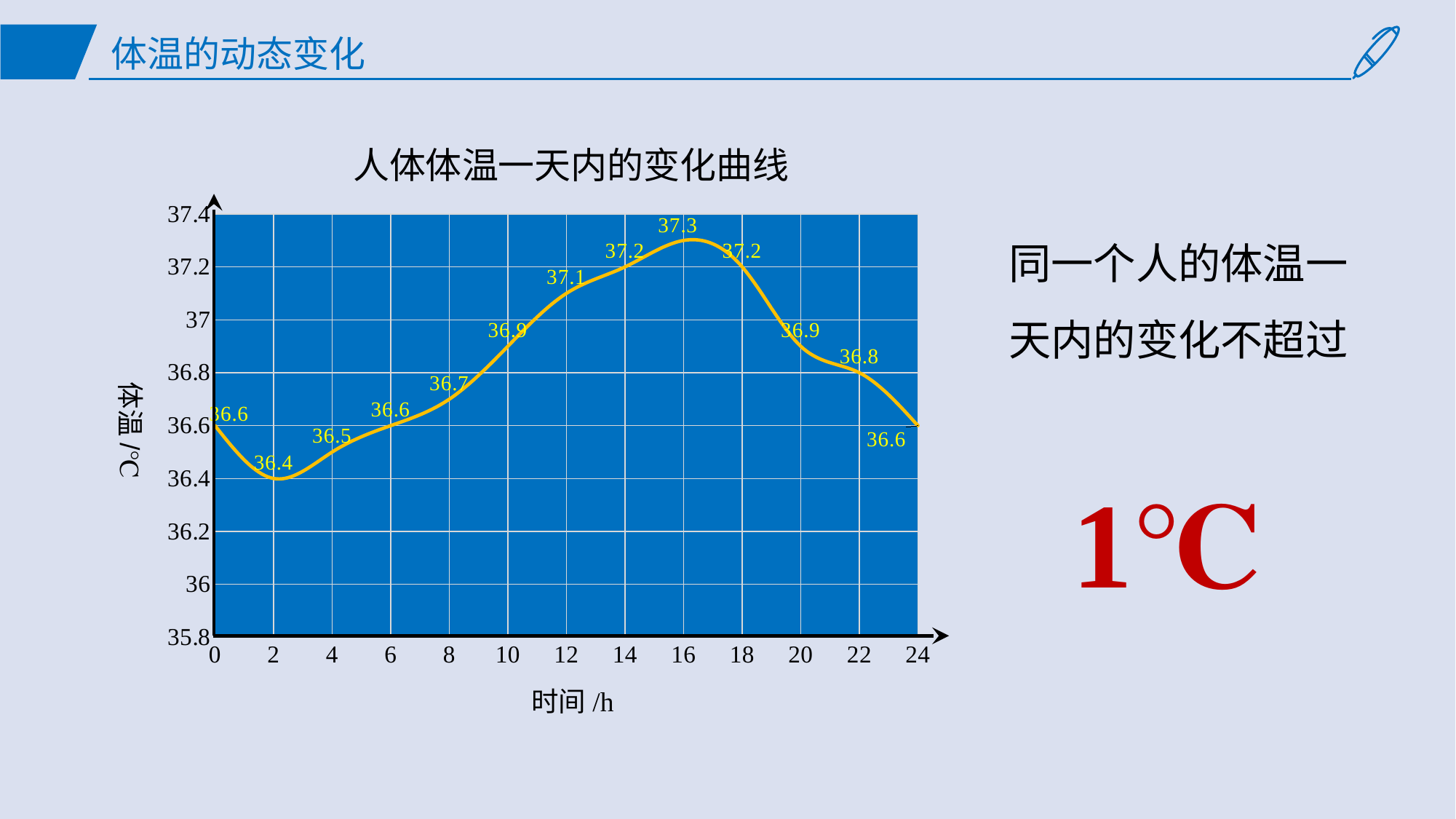

# 体温的动态变化
人体体温一天内的变化曲线

### Chart

| Category | t/℃ |
|---|---|
| 0 | 36.6 |
| 2 | 36.4 |
| 4 | 36.5 |
| 6 | 36.6 |
| 8 | 36.7 |
| 10 | 36.9 |
| 12 | 37.1 |
| 14 | 37.2 |
| 16 | 37.3 |
| 18 | 37.2 |
| 20 | 36.9 |
| 22 | 36.8 |
| 24 | 36.6 |
体温/℃
时间/h
同一个人的体温一天内的变化不超过
1℃